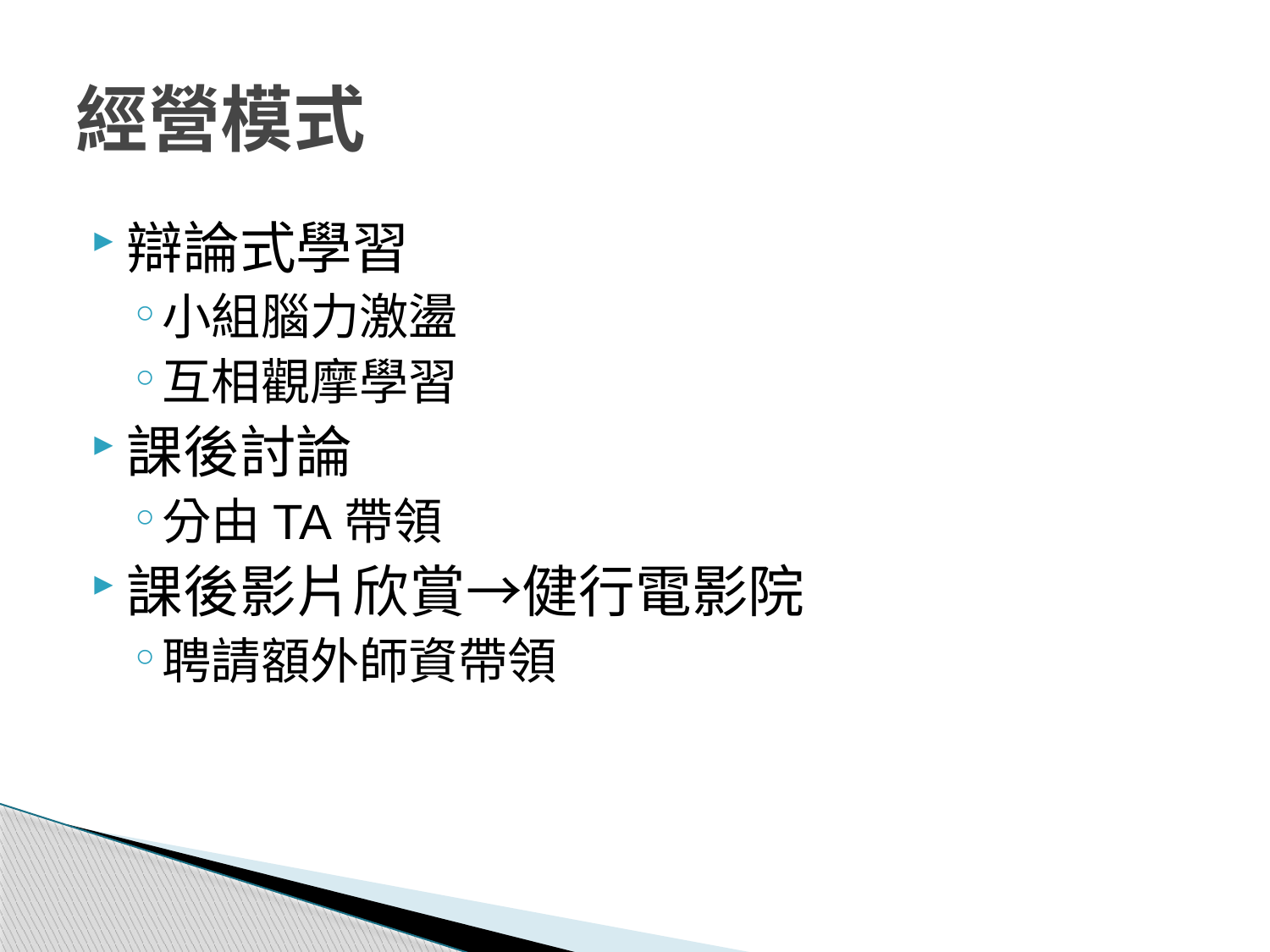

# 經營模式
辯論式學習
小組腦力激盪
互相觀摩學習
課後討論
分由TA帶領
課後影片欣賞→健行電影院
聘請額外師資帶領